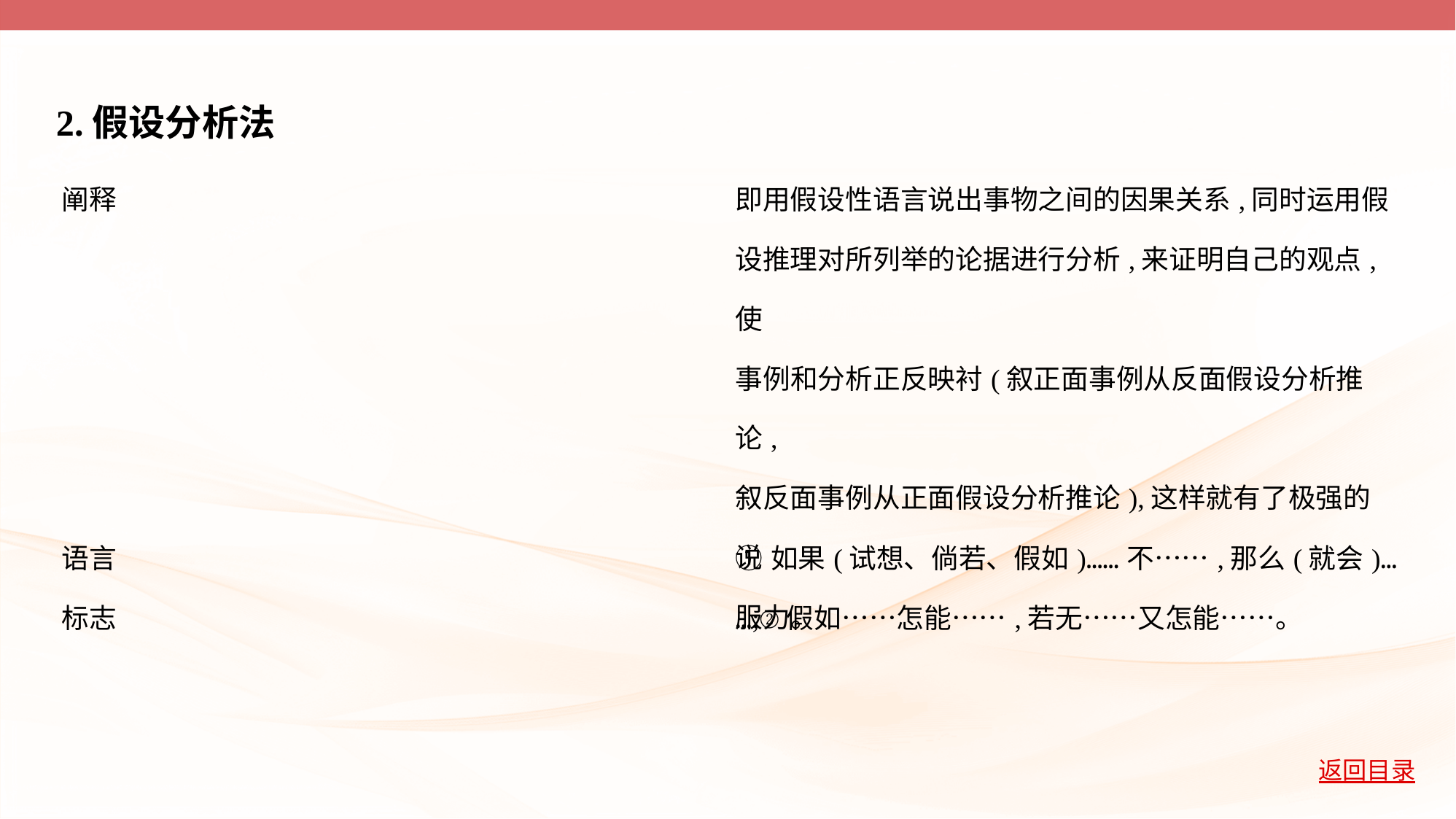

2.假设分析法
| 阐释 | 即用假设性语言说出事物之间的因果关系,同时运用假 设推理对所列举的论据进行分析,来证明自己的观点,使 事例和分析正反映衬(叙正面事例从反面假设分析推论, 叙反面事例从正面假设分析推论),这样就有了极强的说 服力。 |
| --- | --- |
| 语言 标志 | ①如果(试想、倘若、假如)……不……,那么(就会)… …;②假如……怎能……,若无……又怎能……。 |